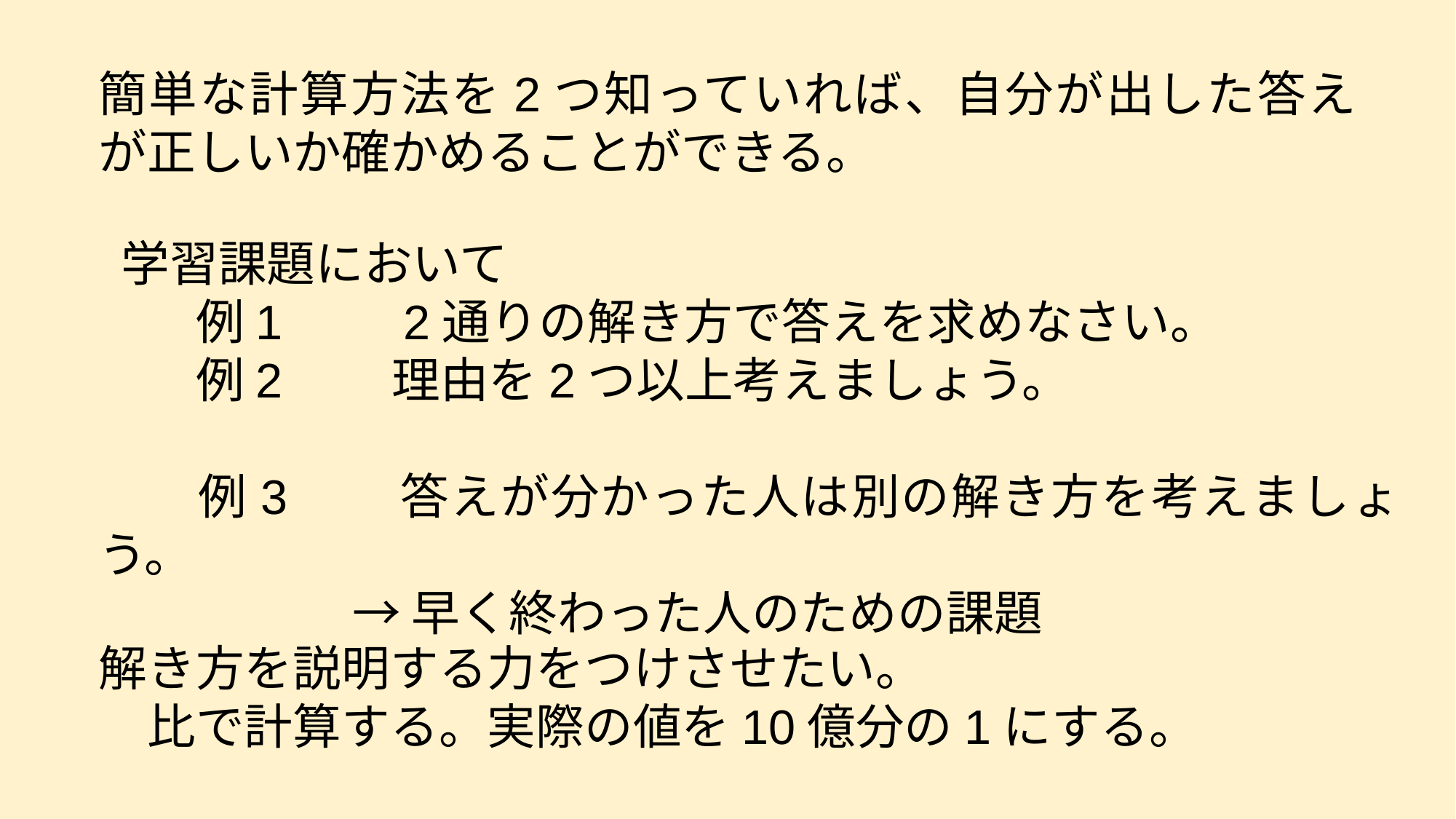

簡単な計算方法を2つ知っていれば、自分が出した答えが正しいか確かめることができる。
 学習課題において
　　例1　　2通りの解き方で答えを求めなさい。
　　例2　　理由を2つ以上考えましょう。

　　例3　　答えが分かった人は別の解き方を考えましょう。
　　　　　 → 早く終わった人のための課題
解き方を説明する力をつけさせたい。
　比で計算する。実際の値を10億分の1にする。